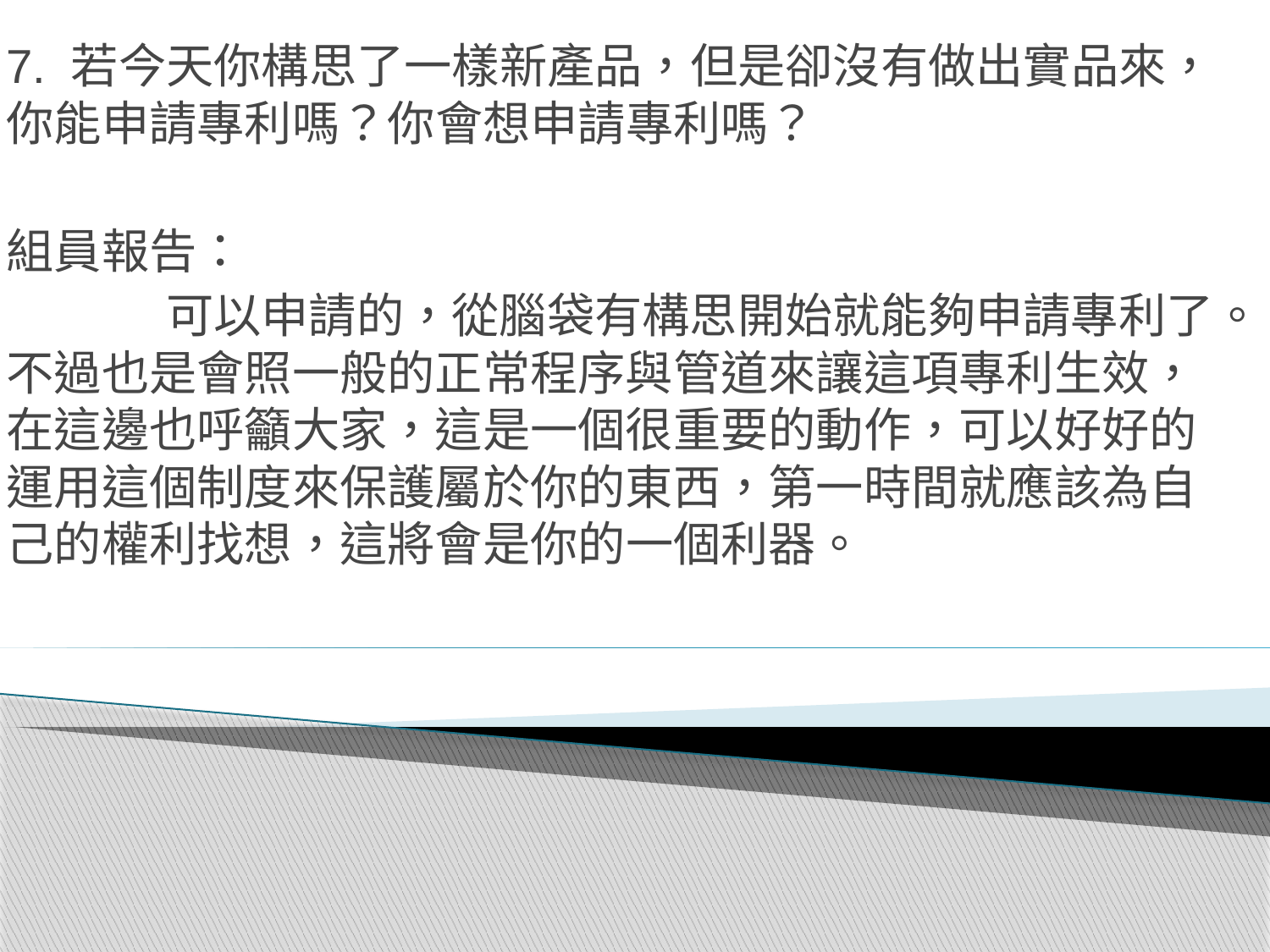

7. 若今天你構思了一樣新產品，但是卻沒有做出實品來，你能申請專利嗎？你會想申請專利嗎？

組員報告：
              可以申請的，從腦袋有構思開始就能夠申請專利了。不過也是會照一般的正常程序與管道來讓這項專利生效，在這邊也呼籲大家，這是一個很重要的動作，可以好好的運用這個制度來保護屬於你的東西，第一時間就應該為自己的權利找想，這將會是你的一個利器。